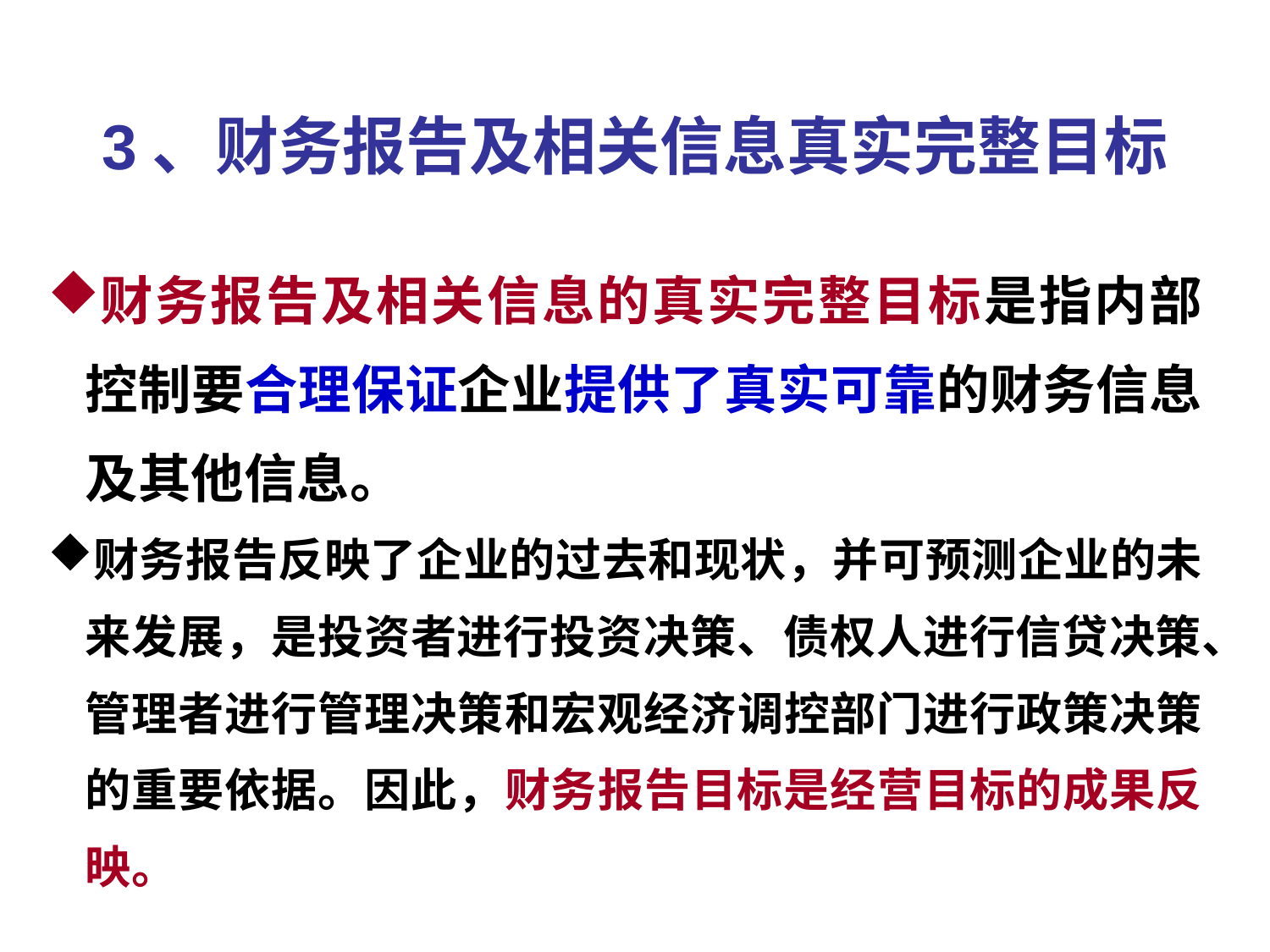

3、财务报告及相关信息真实完整目标
财务报告及相关信息的真实完整目标是指内部控制要合理保证企业提供了真实可靠的财务信息及其他信息。
财务报告反映了企业的过去和现状，并可预测企业的未来发展，是投资者进行投资决策、债权人进行信贷决策、管理者进行管理决策和宏观经济调控部门进行政策决策的重要依据。因此，财务报告目标是经营目标的成果反映。